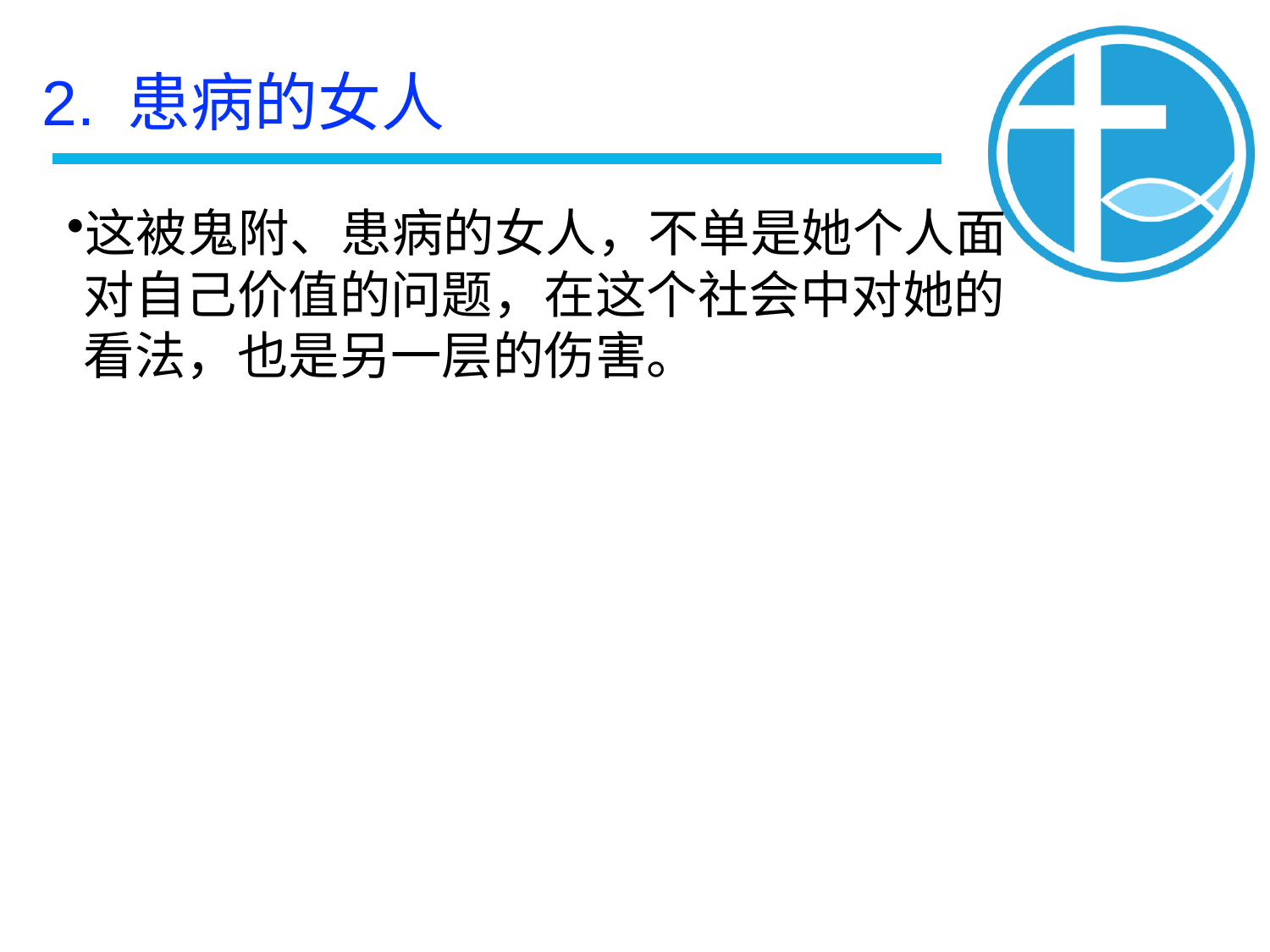

2. 患病的女人
这被鬼附、患病的女人，不单是她个人面对自己价值的问题，在这个社会中对她的看法，也是另一层的伤害。